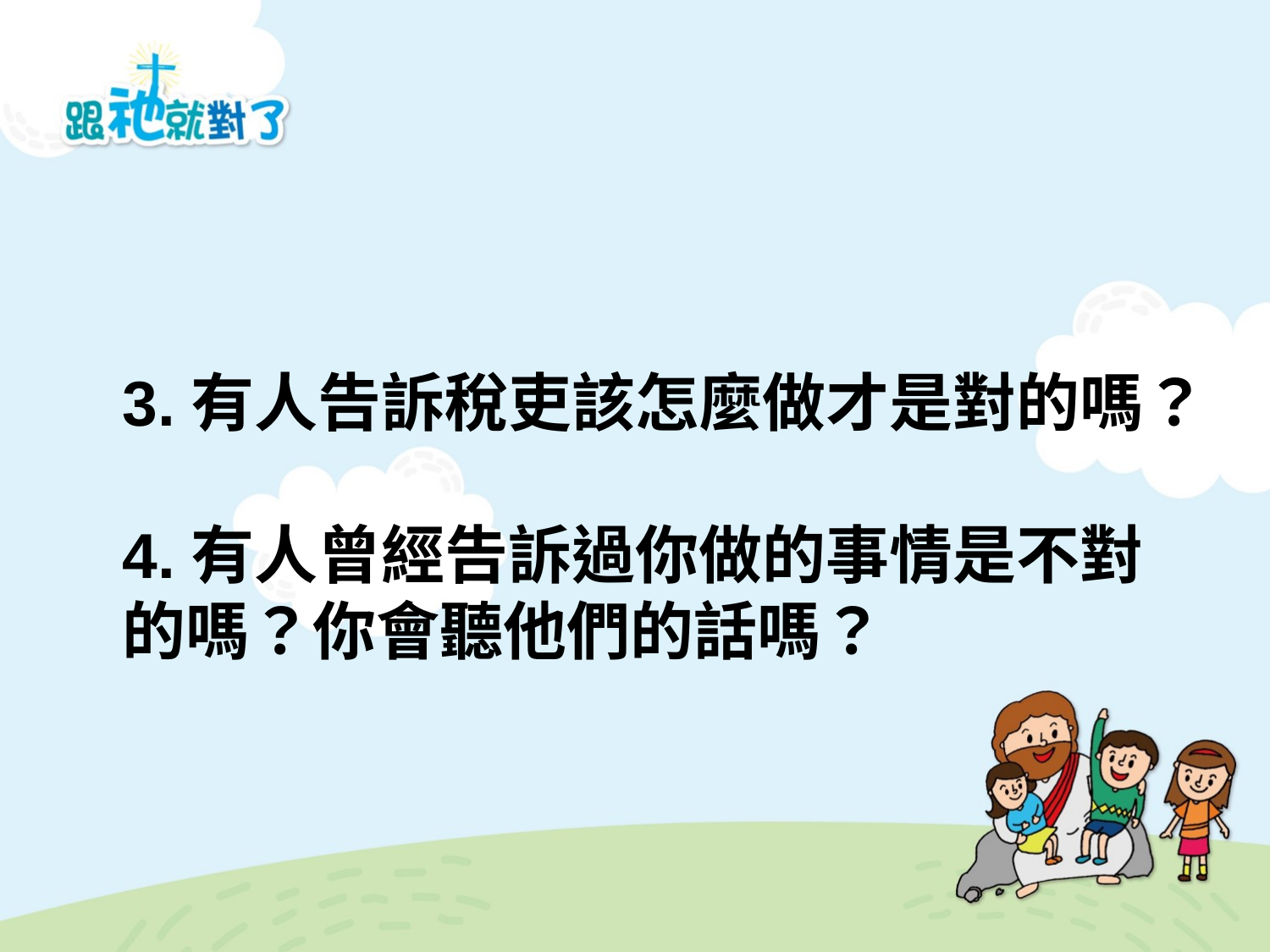

3.有人告訴稅吏該怎麼做才是對的嗎？

4.有人曾經告訴過你做的事情是不對的嗎？你會聽他們的話嗎？